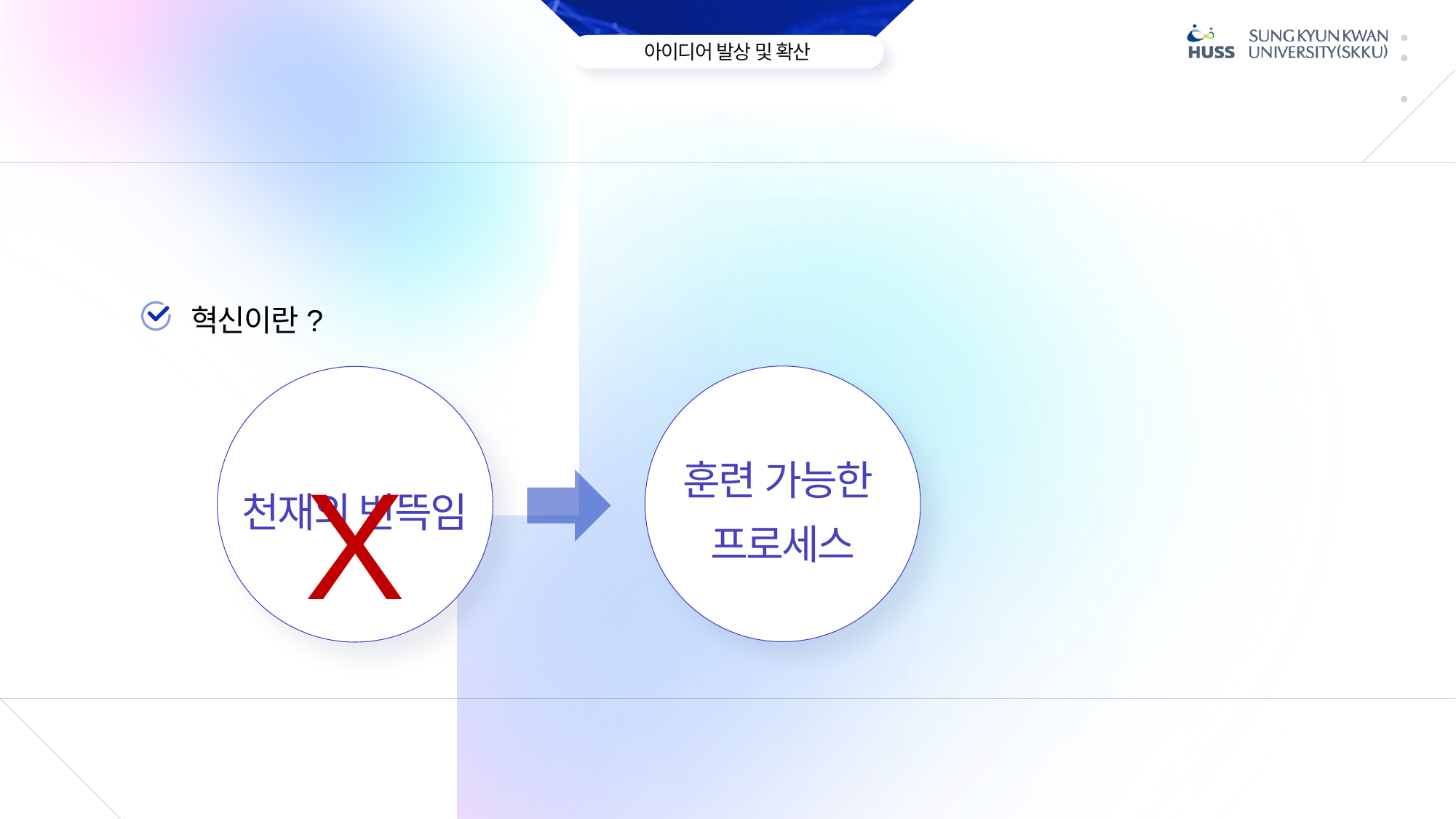

혁신이란?

훈련 가능한
프로세스

천재의 번뜩임
X